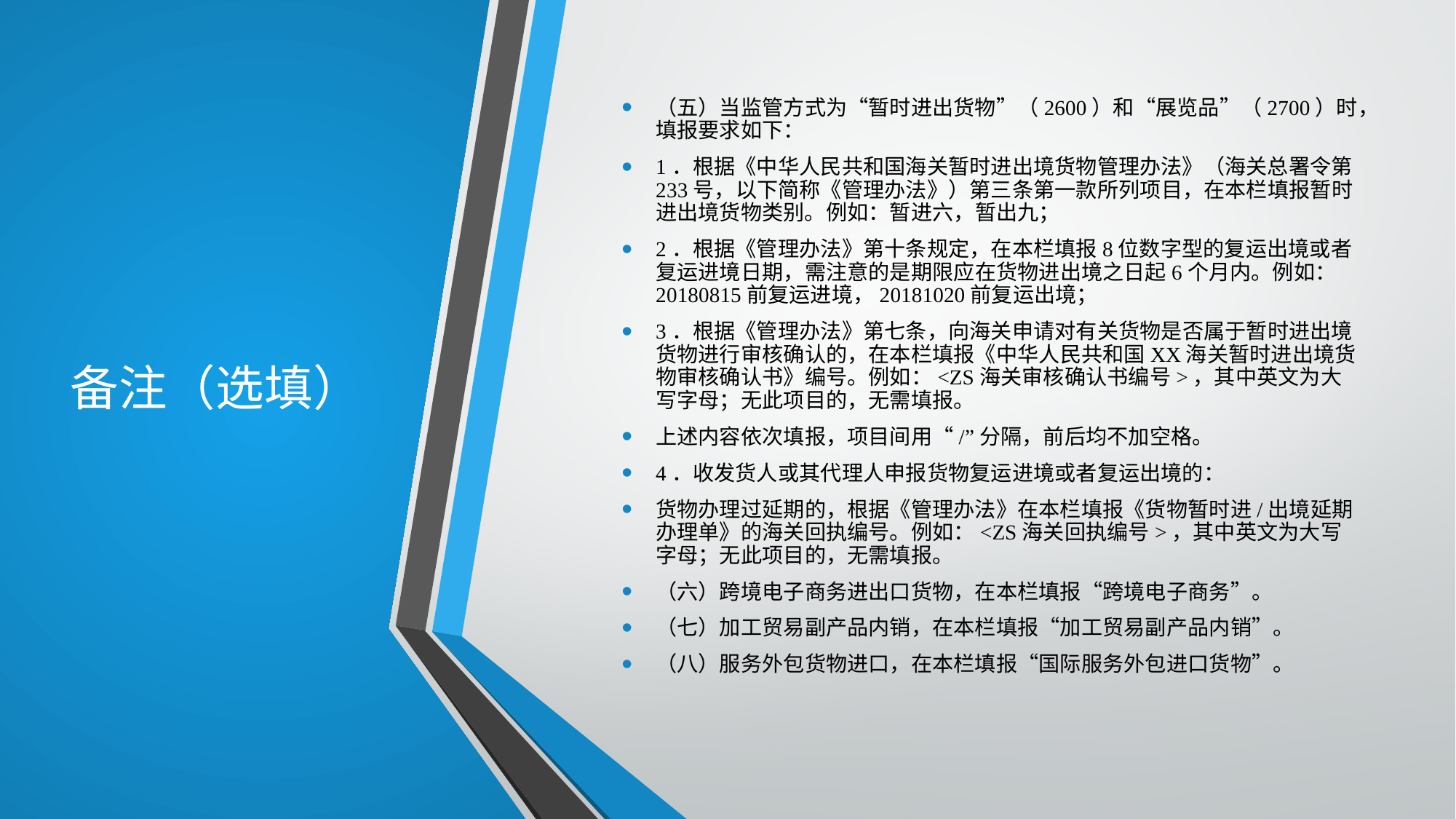

# 备注（选填）
（五）当监管方式为“暂时进出货物”（2600）和“展览品”（2700）时，填报要求如下：
1．根据《中华人民共和国海关暂时进出境货物管理办法》（海关总署令第233号，以下简称《管理办法》）第三条第一款所列项目，在本栏填报暂时进出境货物类别。例如：暂进六，暂出九；
2．根据《管理办法》第十条规定，在本栏填报8位数字型的复运出境或者复运进境日期，需注意的是期限应在货物进出境之日起6个月内。例如：20180815前复运进境，20181020前复运出境；
3．根据《管理办法》第七条，向海关申请对有关货物是否属于暂时进出境货物进行审核确认的，在本栏填报《中华人民共和国XX海关暂时进出境货物审核确认书》编号。例如：<ZS海关审核确认书编号>，其中英文为大写字母；无此项目的，无需填报。
上述内容依次填报，项目间用“/”分隔，前后均不加空格。
4．收发货人或其代理人申报货物复运进境或者复运出境的：
货物办理过延期的，根据《管理办法》在本栏填报《货物暂时进/出境延期办理单》的海关回执编号。例如：<ZS海关回执编号>，其中英文为大写字母；无此项目的，无需填报。
（六）跨境电子商务进出口货物，在本栏填报“跨境电子商务”。
（七）加工贸易副产品内销，在本栏填报“加工贸易副产品内销”。
（八）服务外包货物进口，在本栏填报“国际服务外包进口货物”。